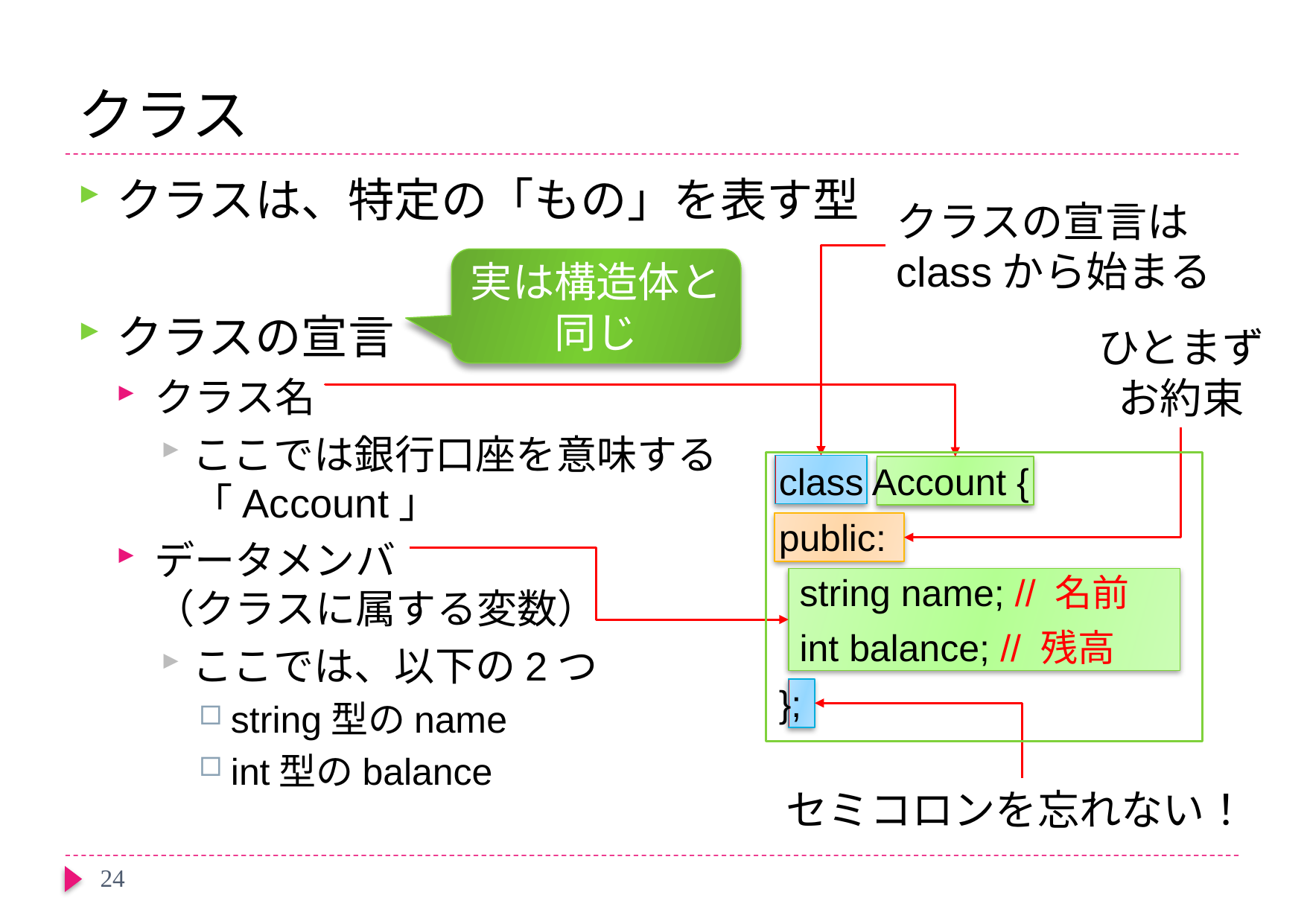

# クラス
クラスは、特定の「もの」を表す型

クラスの宣言
クラス名
ここでは銀行口座を意味する
「Account」
データメンバ
（クラスに属する変数）
ここでは、以下の2つ
string型のname
int型のbalance

クラスの宣言はclassから始まる
実は構造体と同じ
ひとまず
お約束
class Account {
public:
  string name; // 名前
  int balance; // 残高
};

セミコロンを忘れない！
24